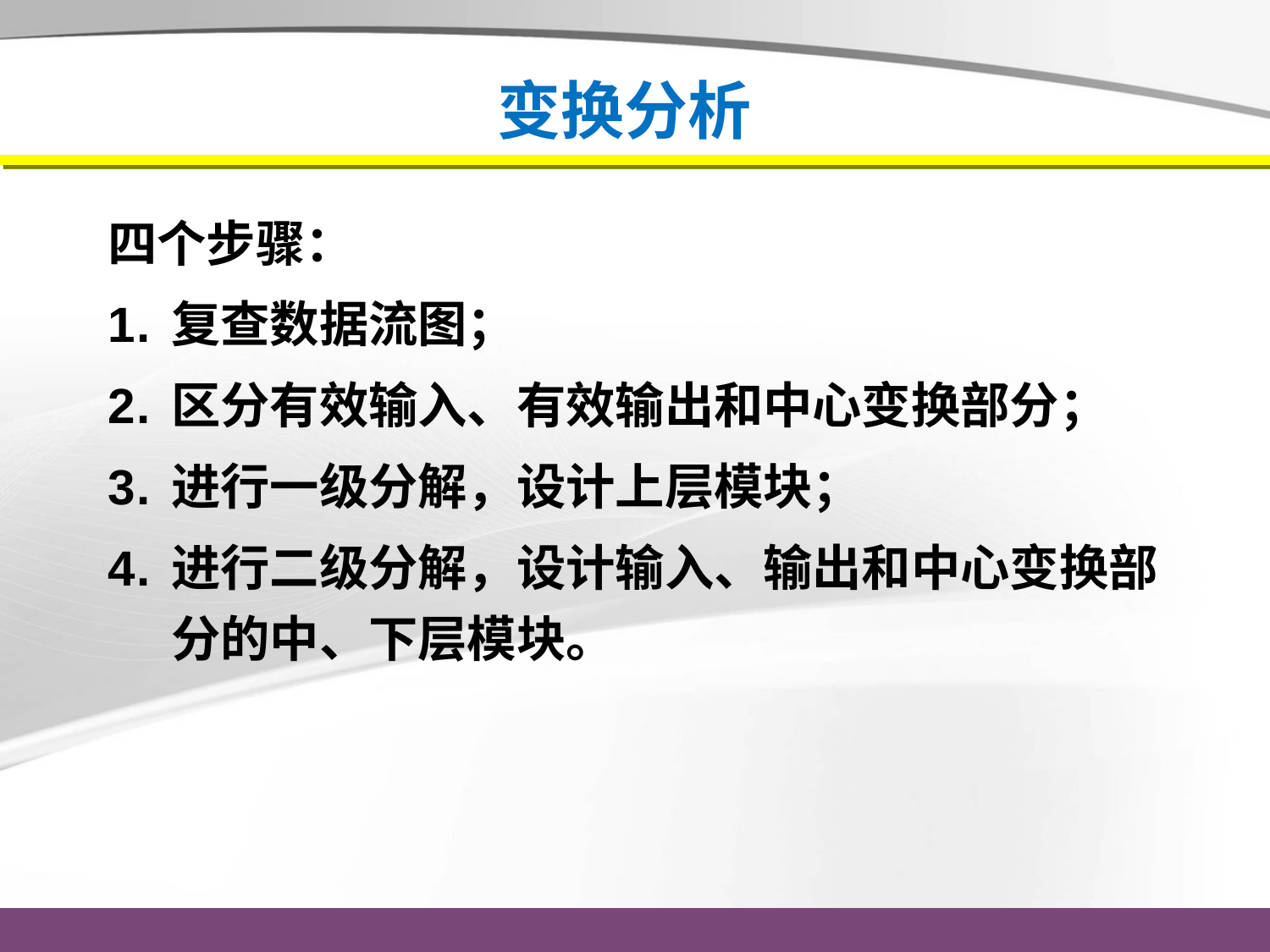

# 变换分析
四个步骤：
复查数据流图；
区分有效输入、有效输出和中心变换部分；
进行一级分解，设计上层模块；
进行二级分解，设计输入、输出和中心变换部分的中、下层模块。